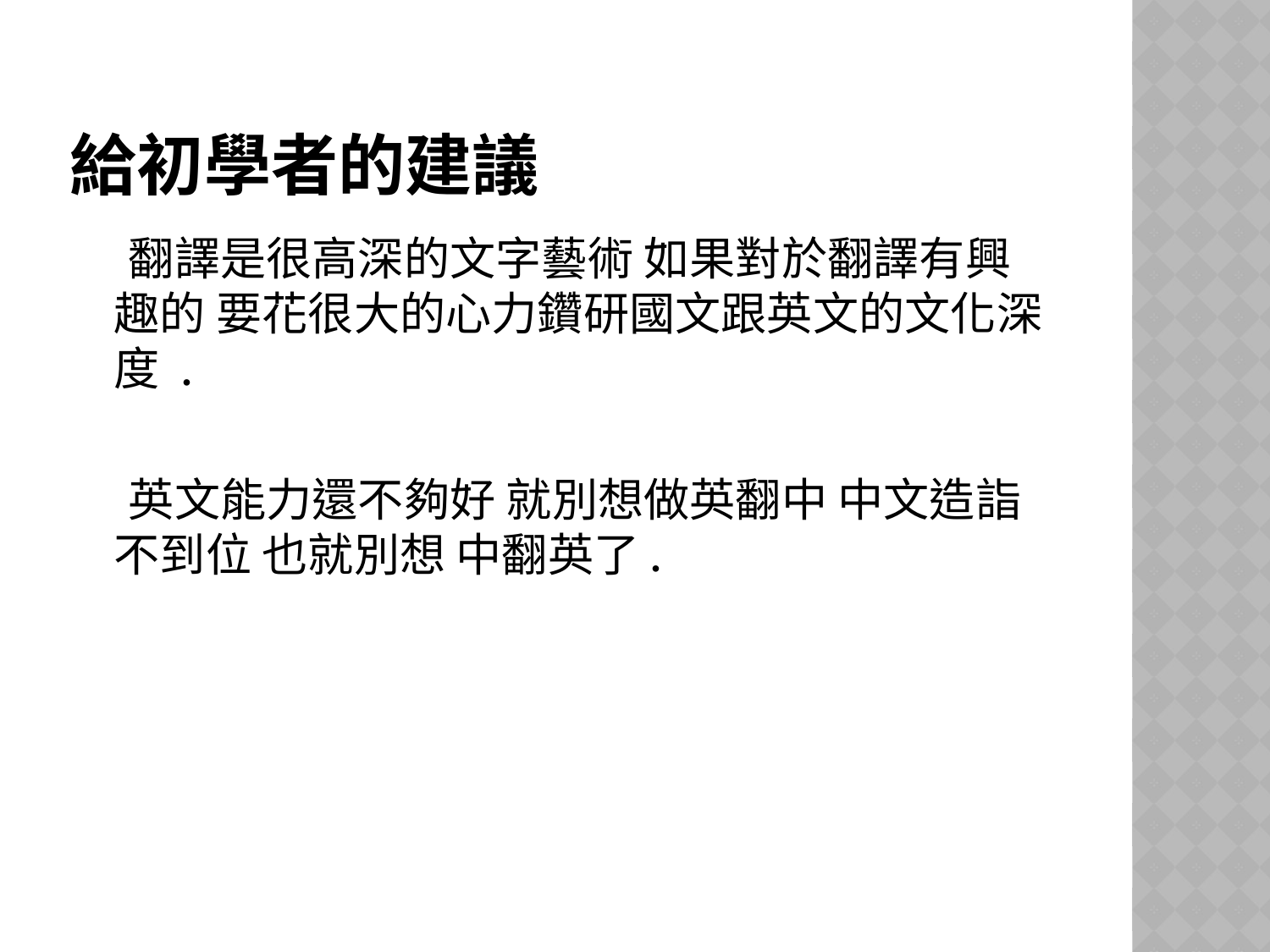

# 給初學者的建議
    翻譯是很高深的文字藝術 如果對於翻譯有興趣的 要花很大的心力鑽研國文跟英文的文化深度 .

    英文能力還不夠好 就別想做英翻中 中文造詣不到位 也就別想 中翻英了.